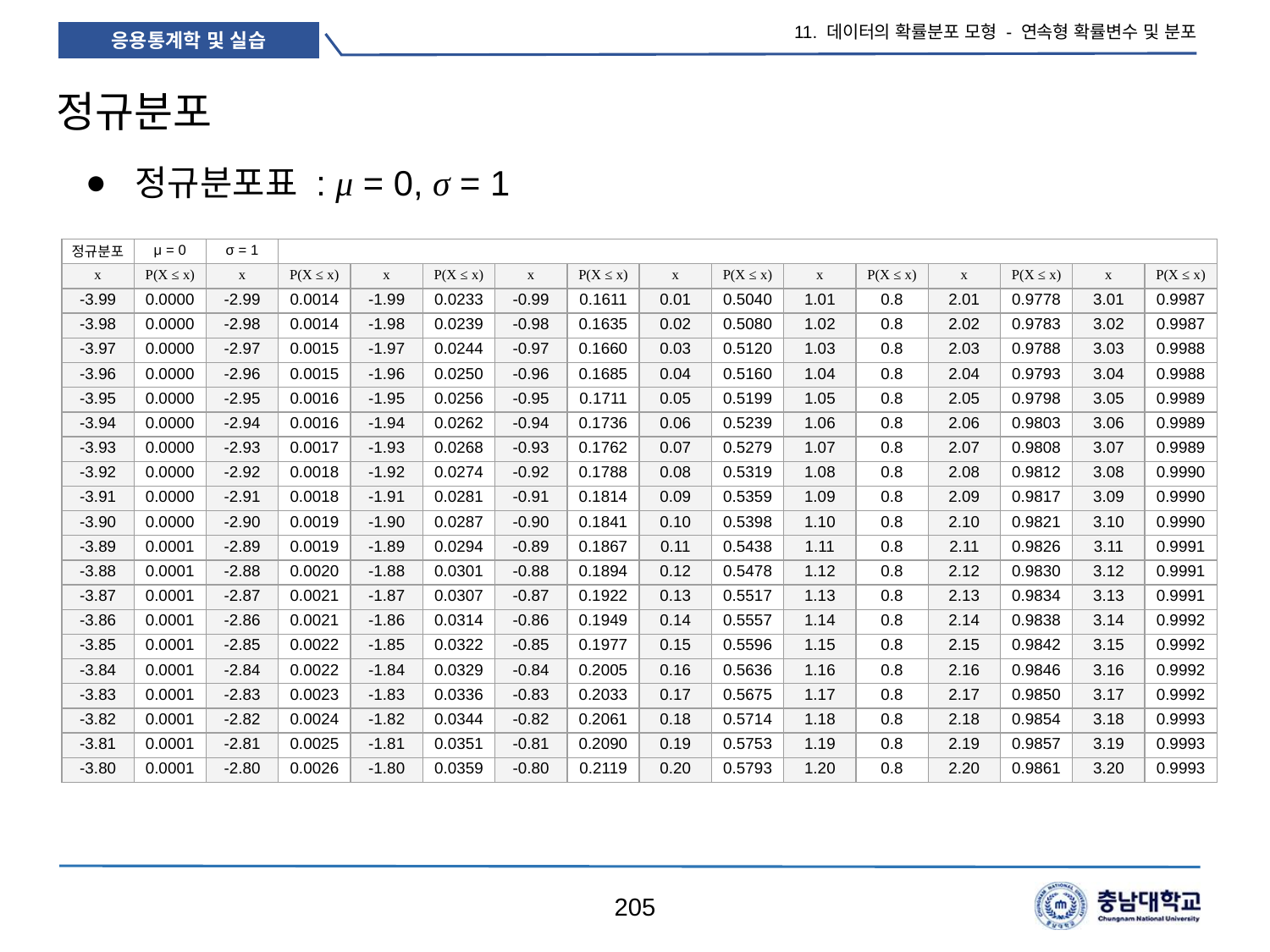

11. 데이터의 확률분포 모형 - 연속형 확률변수 및 분포
# 정규분포
정규분포표 : μ = 0, σ = 1
| 정규분포 | μ = 0 | σ = 1 |  |  |  |  |  |  |  |  |  |  |  |  |  |
| --- | --- | --- | --- | --- | --- | --- | --- | --- | --- | --- | --- | --- | --- | --- | --- |
| x | P(X ≤ x) | x | P(X ≤ x) | x | P(X ≤ x) | x | P(X ≤ x) | x | P(X ≤ x) | x | P(X ≤ x) | x | P(X ≤ x) | x | P(X ≤ x) |
| -3.99 | 0.0000 | -2.99 | 0.0014 | -1.99 | 0.0233 | -0.99 | 0.1611 | 0.01 | 0.5040 | 1.01 | 0.8 | 2.01 | 0.9778 | 3.01 | 0.9987 |
| -3.98 | 0.0000 | -2.98 | 0.0014 | -1.98 | 0.0239 | -0.98 | 0.1635 | 0.02 | 0.5080 | 1.02 | 0.8 | 2.02 | 0.9783 | 3.02 | 0.9987 |
| -3.97 | 0.0000 | -2.97 | 0.0015 | -1.97 | 0.0244 | -0.97 | 0.1660 | 0.03 | 0.5120 | 1.03 | 0.8 | 2.03 | 0.9788 | 3.03 | 0.9988 |
| -3.96 | 0.0000 | -2.96 | 0.0015 | -1.96 | 0.0250 | -0.96 | 0.1685 | 0.04 | 0.5160 | 1.04 | 0.8 | 2.04 | 0.9793 | 3.04 | 0.9988 |
| -3.95 | 0.0000 | -2.95 | 0.0016 | -1.95 | 0.0256 | -0.95 | 0.1711 | 0.05 | 0.5199 | 1.05 | 0.8 | 2.05 | 0.9798 | 3.05 | 0.9989 |
| -3.94 | 0.0000 | -2.94 | 0.0016 | -1.94 | 0.0262 | -0.94 | 0.1736 | 0.06 | 0.5239 | 1.06 | 0.8 | 2.06 | 0.9803 | 3.06 | 0.9989 |
| -3.93 | 0.0000 | -2.93 | 0.0017 | -1.93 | 0.0268 | -0.93 | 0.1762 | 0.07 | 0.5279 | 1.07 | 0.8 | 2.07 | 0.9808 | 3.07 | 0.9989 |
| -3.92 | 0.0000 | -2.92 | 0.0018 | -1.92 | 0.0274 | -0.92 | 0.1788 | 0.08 | 0.5319 | 1.08 | 0.8 | 2.08 | 0.9812 | 3.08 | 0.9990 |
| -3.91 | 0.0000 | -2.91 | 0.0018 | -1.91 | 0.0281 | -0.91 | 0.1814 | 0.09 | 0.5359 | 1.09 | 0.8 | 2.09 | 0.9817 | 3.09 | 0.9990 |
| -3.90 | 0.0000 | -2.90 | 0.0019 | -1.90 | 0.0287 | -0.90 | 0.1841 | 0.10 | 0.5398 | 1.10 | 0.8 | 2.10 | 0.9821 | 3.10 | 0.9990 |
| -3.89 | 0.0001 | -2.89 | 0.0019 | -1.89 | 0.0294 | -0.89 | 0.1867 | 0.11 | 0.5438 | 1.11 | 0.8 | 2.11 | 0.9826 | 3.11 | 0.9991 |
| -3.88 | 0.0001 | -2.88 | 0.0020 | -1.88 | 0.0301 | -0.88 | 0.1894 | 0.12 | 0.5478 | 1.12 | 0.8 | 2.12 | 0.9830 | 3.12 | 0.9991 |
| -3.87 | 0.0001 | -2.87 | 0.0021 | -1.87 | 0.0307 | -0.87 | 0.1922 | 0.13 | 0.5517 | 1.13 | 0.8 | 2.13 | 0.9834 | 3.13 | 0.9991 |
| -3.86 | 0.0001 | -2.86 | 0.0021 | -1.86 | 0.0314 | -0.86 | 0.1949 | 0.14 | 0.5557 | 1.14 | 0.8 | 2.14 | 0.9838 | 3.14 | 0.9992 |
| -3.85 | 0.0001 | -2.85 | 0.0022 | -1.85 | 0.0322 | -0.85 | 0.1977 | 0.15 | 0.5596 | 1.15 | 0.8 | 2.15 | 0.9842 | 3.15 | 0.9992 |
| -3.84 | 0.0001 | -2.84 | 0.0022 | -1.84 | 0.0329 | -0.84 | 0.2005 | 0.16 | 0.5636 | 1.16 | 0.8 | 2.16 | 0.9846 | 3.16 | 0.9992 |
| -3.83 | 0.0001 | -2.83 | 0.0023 | -1.83 | 0.0336 | -0.83 | 0.2033 | 0.17 | 0.5675 | 1.17 | 0.8 | 2.17 | 0.9850 | 3.17 | 0.9992 |
| -3.82 | 0.0001 | -2.82 | 0.0024 | -1.82 | 0.0344 | -0.82 | 0.2061 | 0.18 | 0.5714 | 1.18 | 0.8 | 2.18 | 0.9854 | 3.18 | 0.9993 |
| -3.81 | 0.0001 | -2.81 | 0.0025 | -1.81 | 0.0351 | -0.81 | 0.2090 | 0.19 | 0.5753 | 1.19 | 0.8 | 2.19 | 0.9857 | 3.19 | 0.9993 |
| -3.80 | 0.0001 | -2.80 | 0.0026 | -1.80 | 0.0359 | -0.80 | 0.2119 | 0.20 | 0.5793 | 1.20 | 0.8 | 2.20 | 0.9861 | 3.20 | 0.9993 |
205